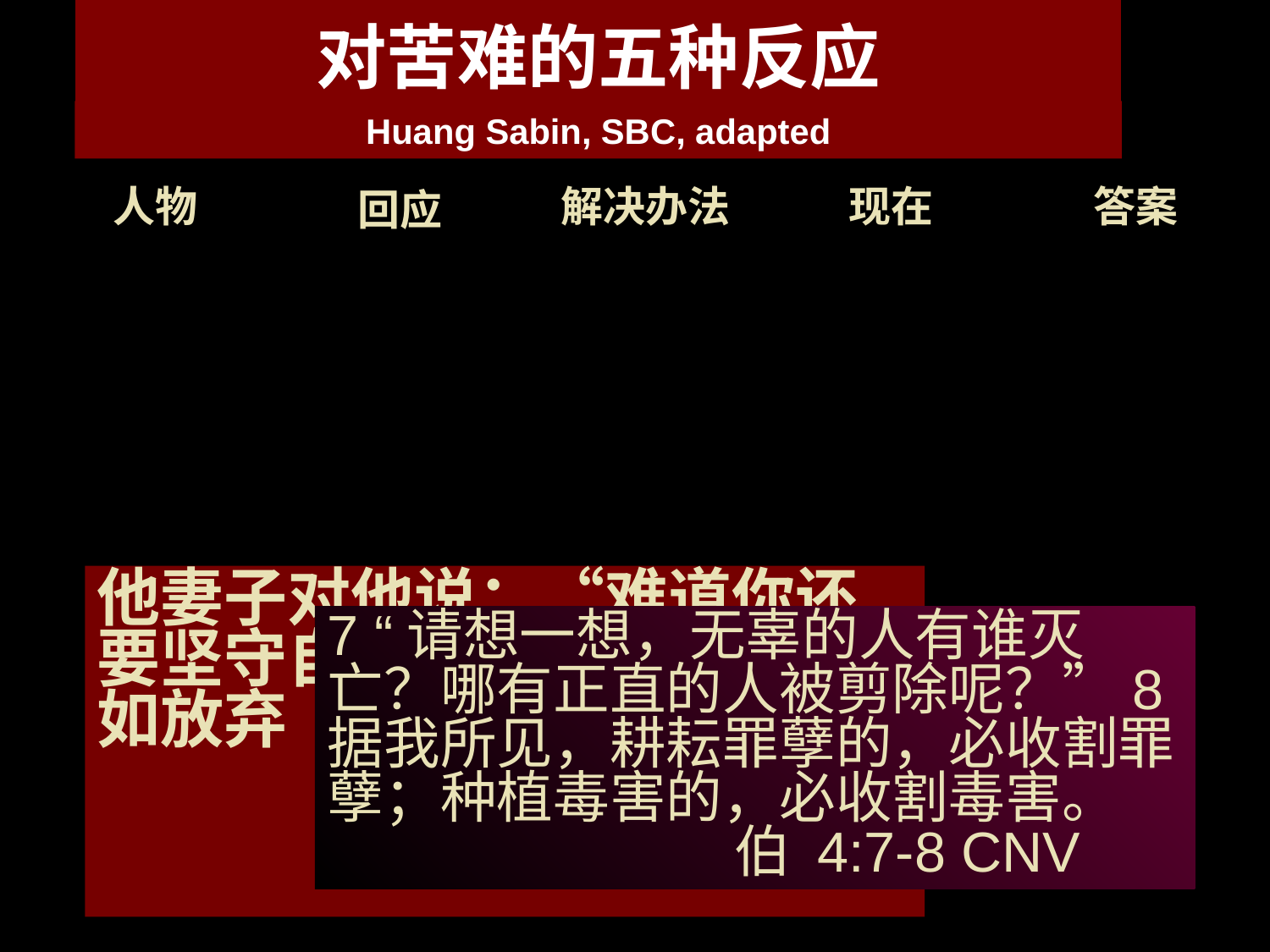

对苦难的五种反应
Huang Sabin, SBC, adapted
人物

回应

解决办法

现在

答案

1. 约伯太太

诅咒上帝&
去死 (2:9)

自杀

年轻人

不可接受

2. 三友

受苦是由于
犯罪 (4:7-8)

悔改

宣称者

并不总适用

3. 约伯记

Complain

Most mourners

Unbiblical

4 Elihu

Trials are for teaching (33:14-19)

Endure

Most preachers

Inadequate

5. GOD

Not 'Why?“ but “Who?” (38-42)

Worship

None

Unpopular

他妻子对他说：“难道你还要坚守自己的纯全吗？你不如放弃　神，死掉算了。”
               伯 2:9 CNV

7 “请想一想，无辜的人有谁灭亡？哪有正直的人被剪除呢？”8据我所见，耕耘罪孽的，必收割罪孽；种植毒害的，必收割毒害。
                               伯 4:7-8 CNV